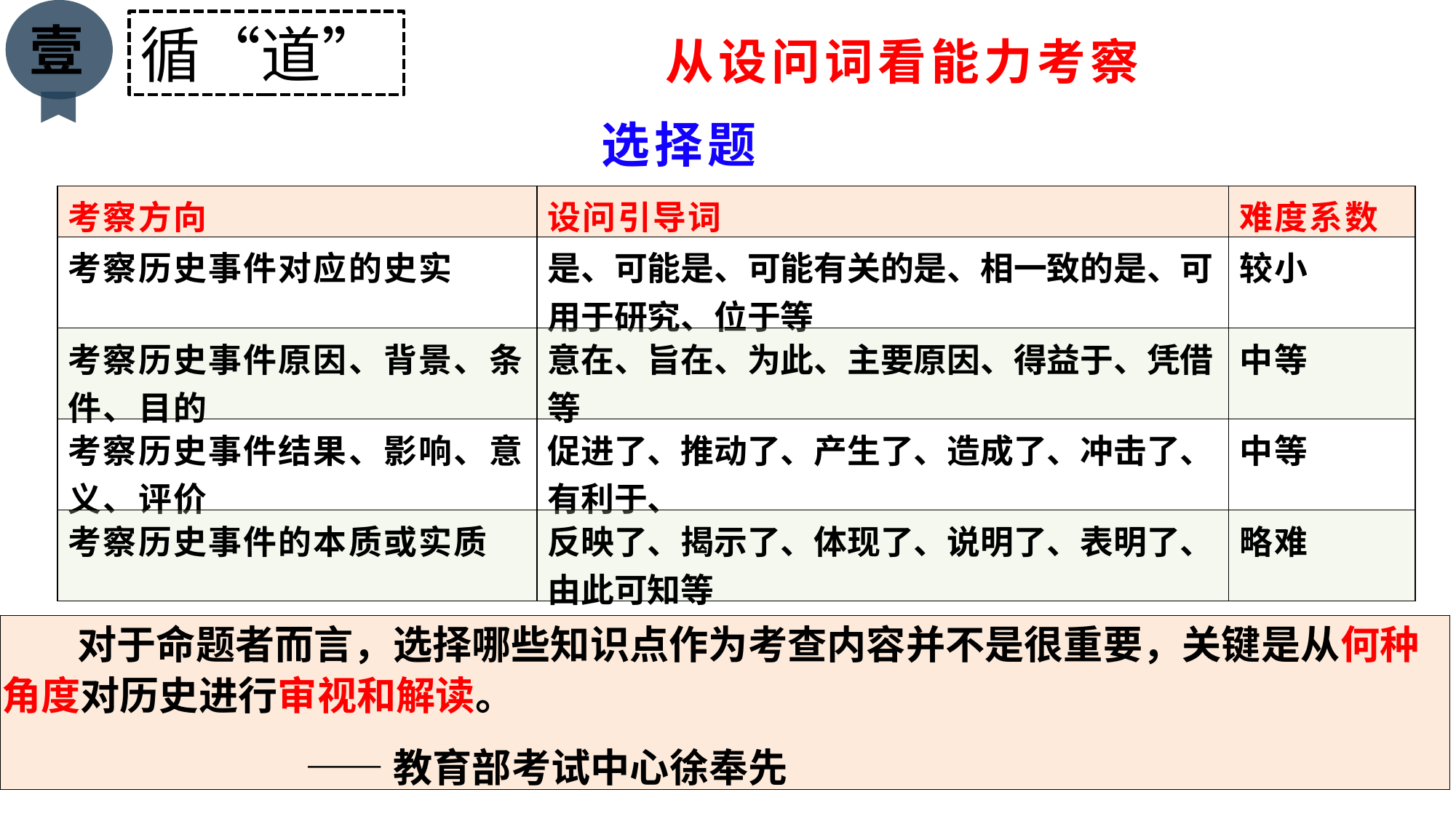

壹
循“道”
从设问词看能力考察
选择题
| 考察方向 | 设问引导词 | 难度系数 |
| --- | --- | --- |
| 考察历史事件对应的史实 | 是、可能是、可能有关的是、相一致的是、可用于研究、位于等 | 较小 |
| 考察历史事件原因、背景、条件、目的 | 意在、旨在、为此、主要原因、得益于、凭借等 | 中等 |
| 考察历史事件结果、影响、意义、评价 | 促进了、推动了、产生了、造成了、冲击了、有利于、 | 中等 |
| 考察历史事件的本质或实质 | 反映了、揭示了、体现了、说明了、表明了、由此可知等 | 略难 |
对于命题者而言，选择哪些知识点作为考查内容并不是很重要，关键是从何种角度对历史进行审视和解读。
——教育部考试中心徐奉先